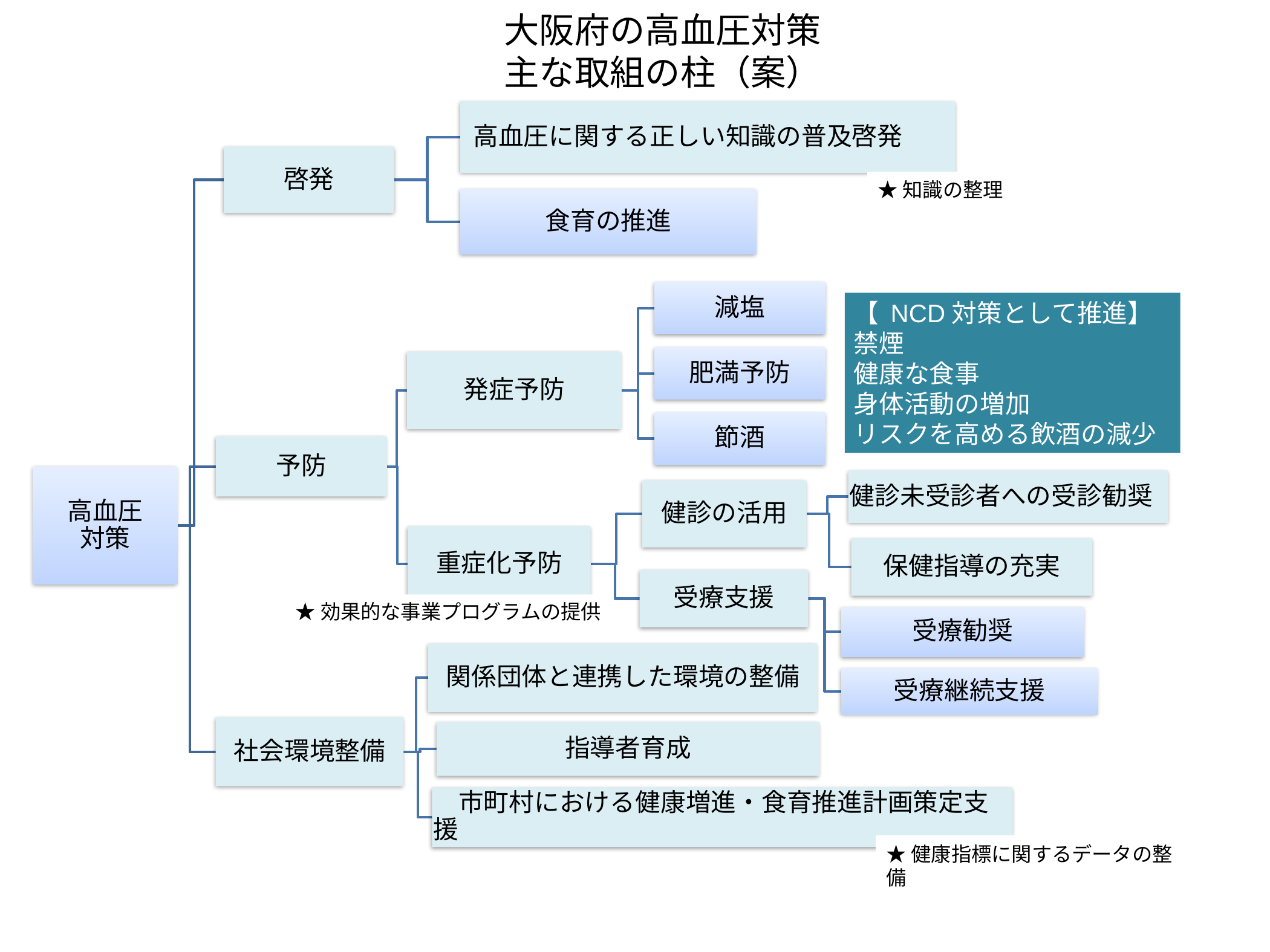

# 大阪府の高血圧対策 主な取組の柱（案）

高血圧
対策
啓発
 高血圧に関する正しい知識の普及啓発
食育の推進
社会環境整備
関係団体と連携した環境の整備
指導者育成
　市町村における健康増進・食育推進計画策定支援
予防
発症予防
減塩
肥満予防
節酒
重症化予防
健診の活用
健診未受診者への受診勧奨
保健指導の充実
受療支援
受療勧奨
受療継続支援
★知識の整理
【 NCD対策として推進】
禁煙
健康な食事
身体活動の増加
リスクを高める飲酒の減少
★効果的な事業プログラムの提供

★健康指標に関するデータの整備